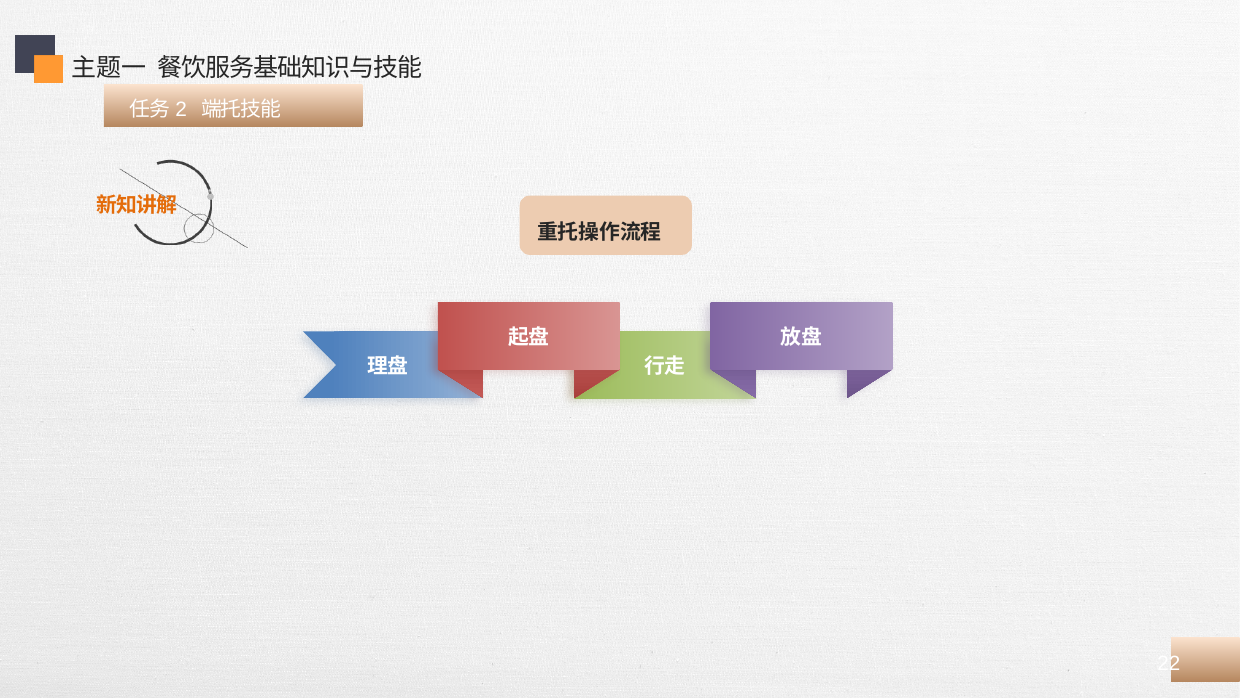

主题一  餐饮服务基础知识与技能

 任务2  端托技能
  重托操作流程
起盘
放盘
理盘
行走

延迟符